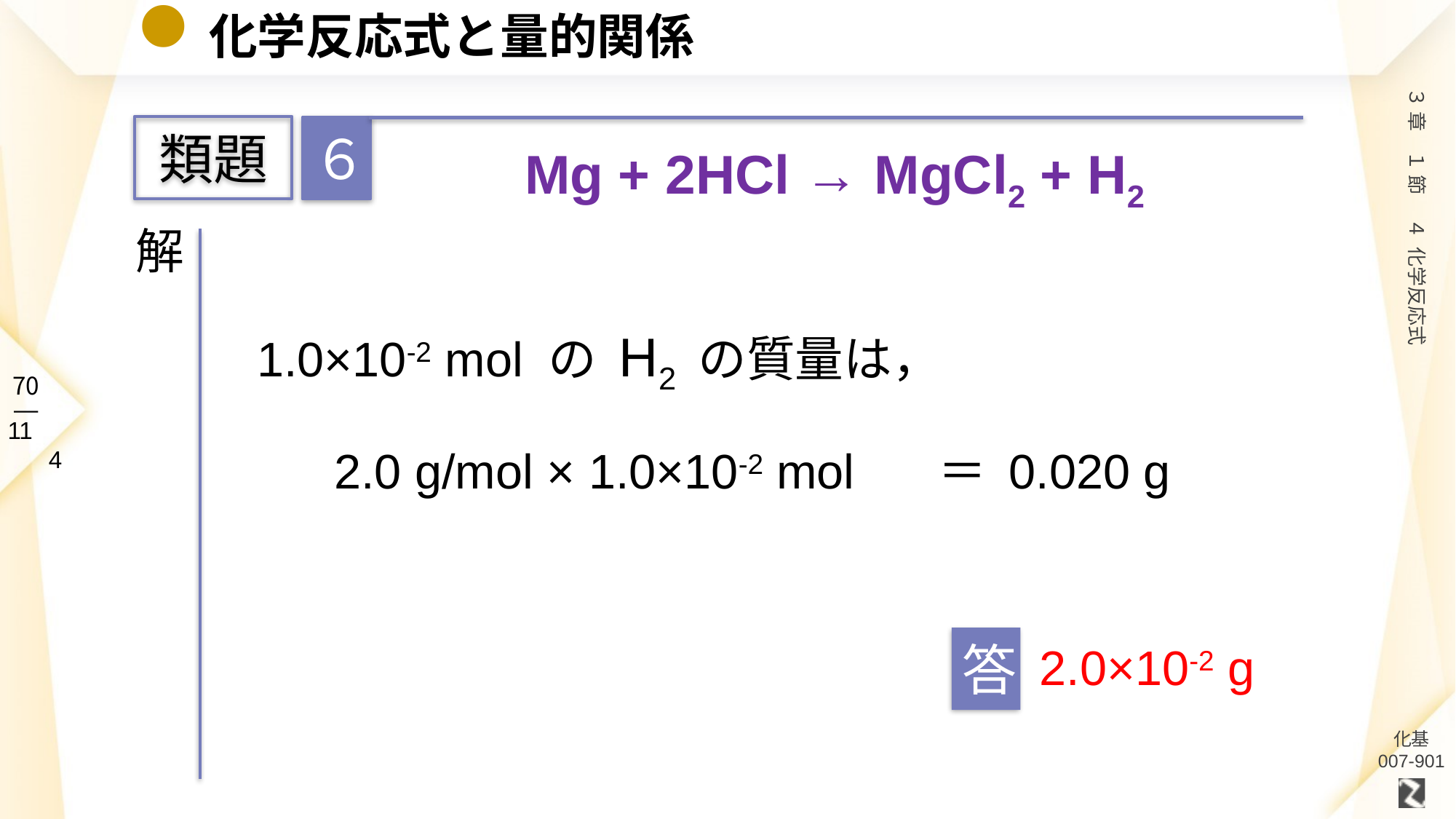

# 化学反応式と量的関係
６
類題
　Mg + 2HCl → MgCl2 + H2
解
1.0×10-2 mol の H2 の質量は，
＝ 0.020 g
2.0 g/mol × 1.0×10-2 mol
答
2.0×10-2 g